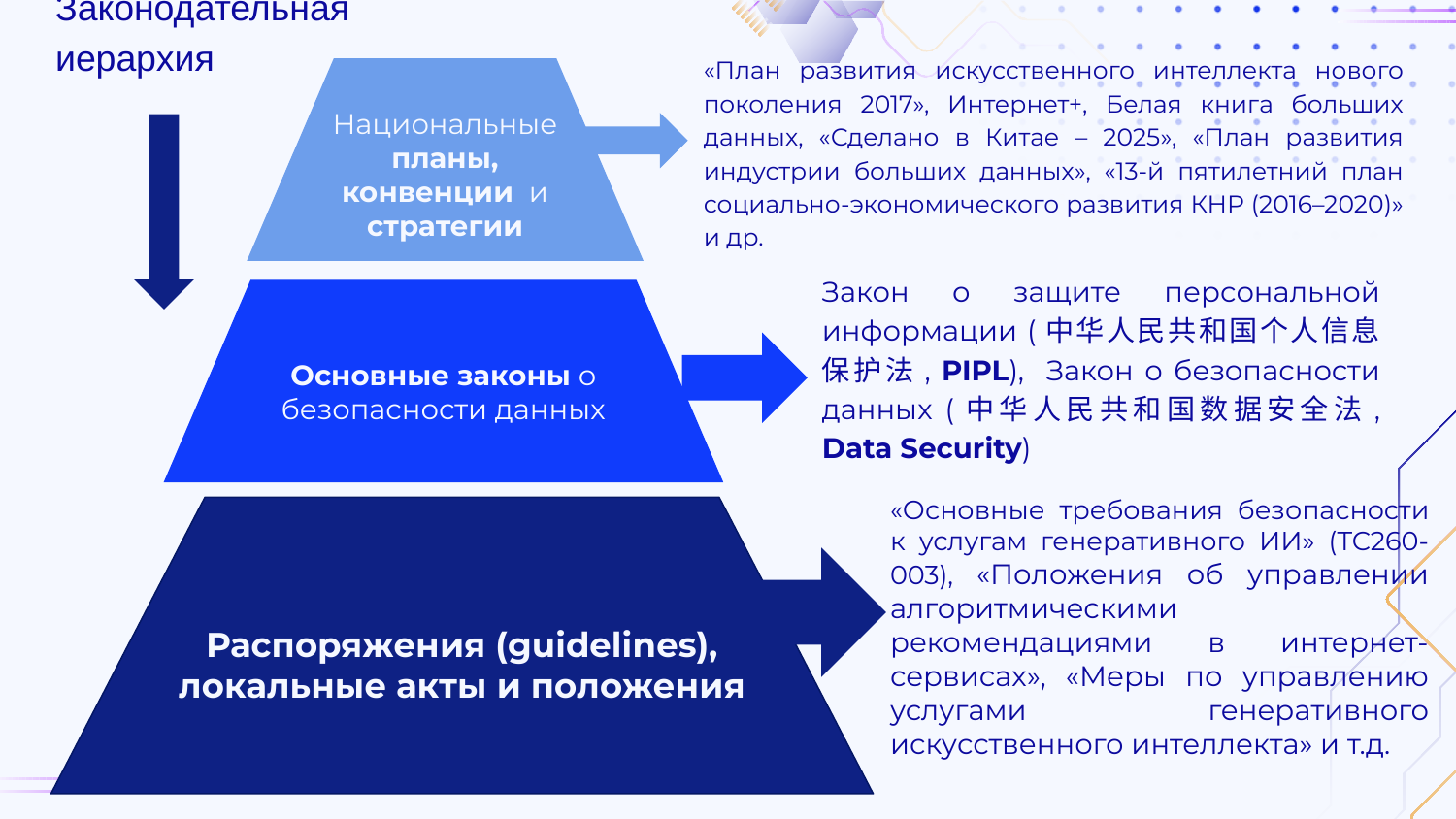

Законодательная иерархия
«План развития искусственного интеллекта нового поколения 2017», Интернет+, Белая книга больших данных, «Сделано в Китае – 2025», «План развития индустрии больших данных», «13-й пятилетний план социально-экономического развития КНР (2016–2020)» и др.
Национальные планы, конвенции  и стратегии

Закон о защите персональной информации (中华人民共和国个人信息保护法, PIPL),  Закон о безопасности данных (中华人民共和国数据安全法, Data Security)
Основные законы о безопасности данных

«Основные требования безопасности к услугам генеративного ИИ» (TC260-003), «Положения об управлении алгоритмическими рекомендациями в интернет-сервисах», «Меры по управлению услугами генеративного искусственного интеллекта» и т.д.

Распоряжения (guidelines), локальные акты и положения